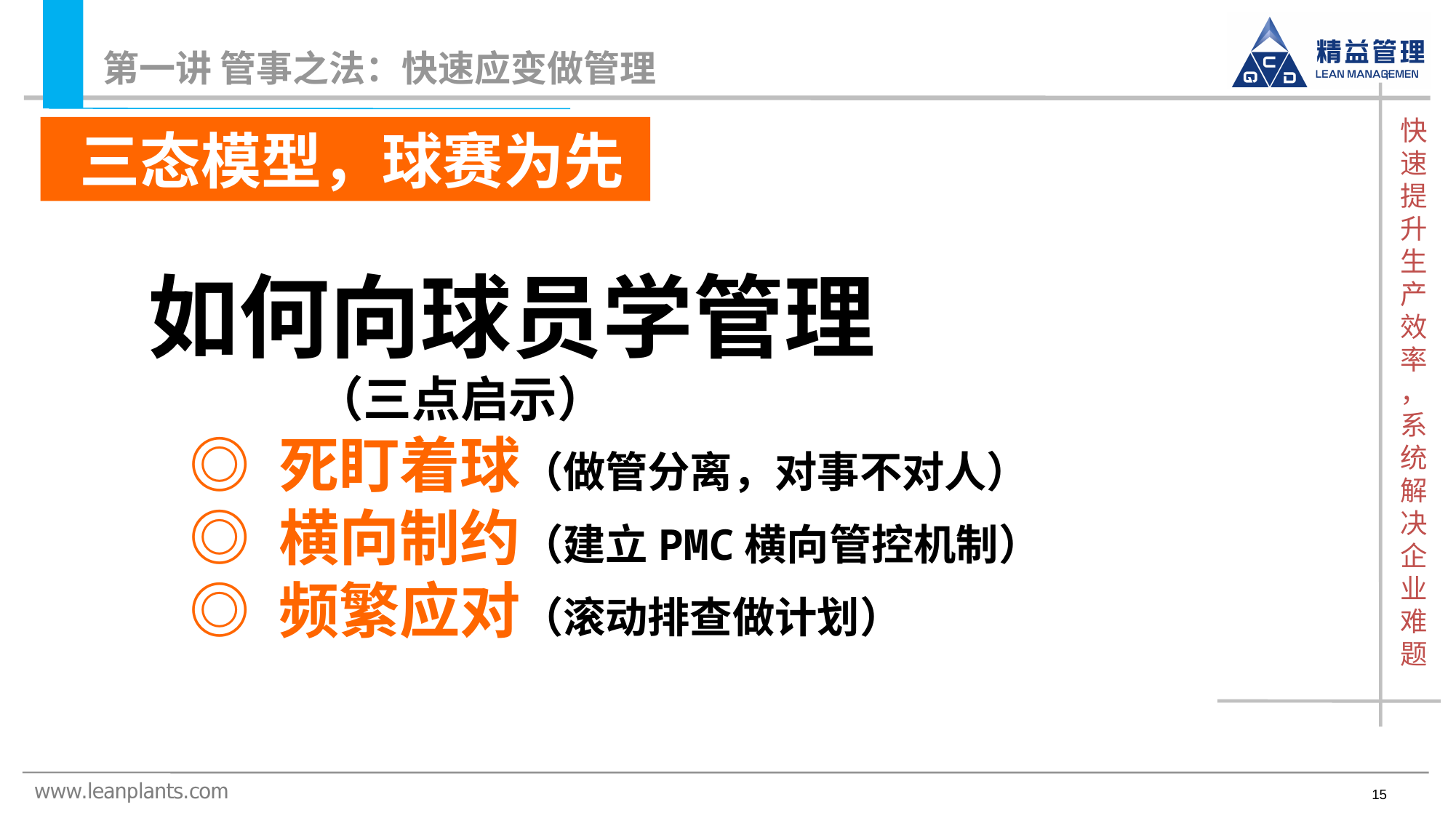

第一讲 管事之法：快速应变做管理

 三态模型，球赛为先
如何向球员学管理
              （三点启示）
   ◎ 死盯着球（做管分离，对事不对人）
   ◎ 横向制约（建立PMC横向管控机制）
   ◎ 频繁应对（滚动排查做计划）